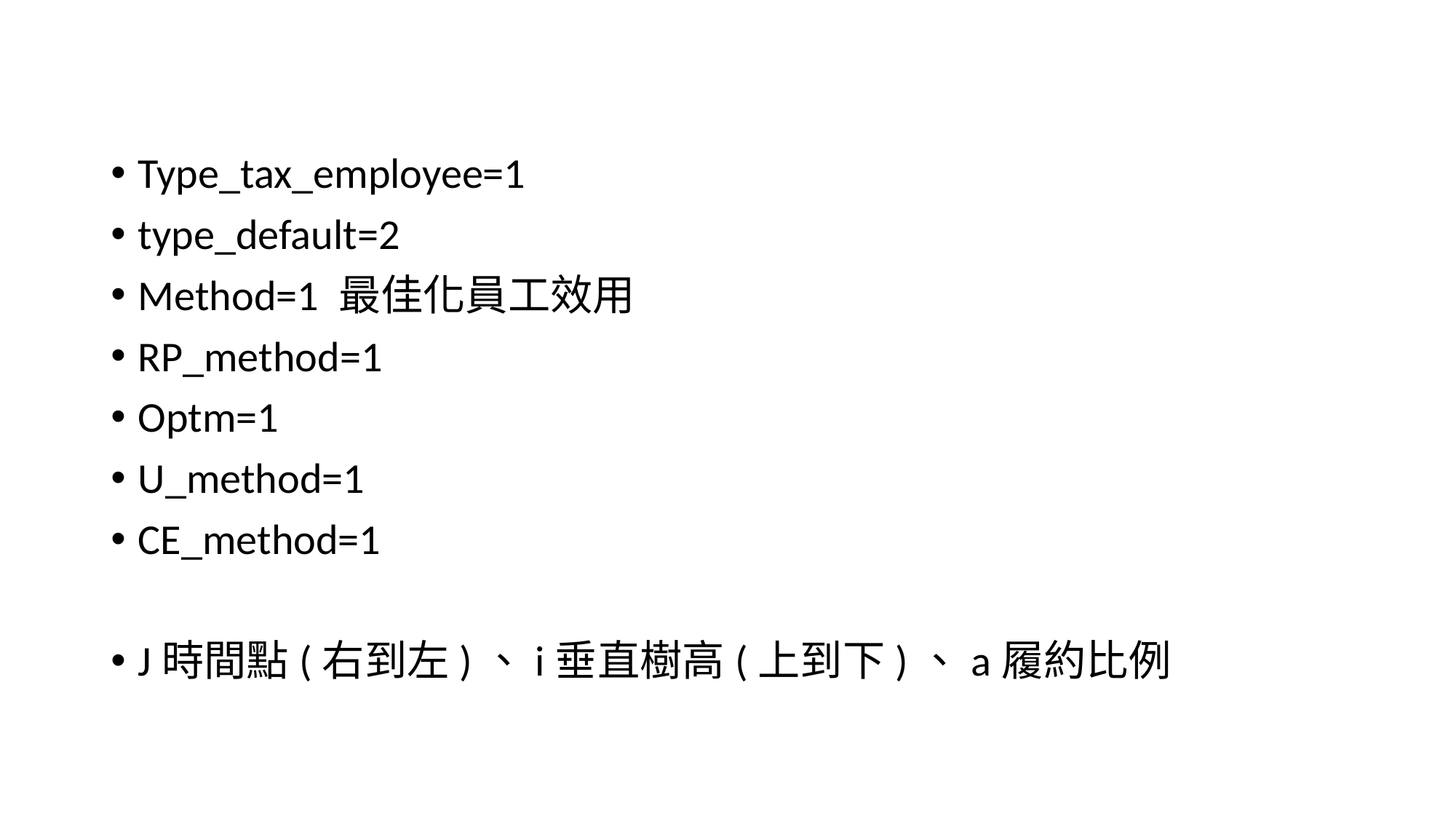

Type_tax_employee=1
type_default=2
Method=1 最佳化員工效用
RP_method=1
Optm=1
U_method=1
CE_method=1

J時間點(右到左)、i垂直樹高(上到下)、a履約比例